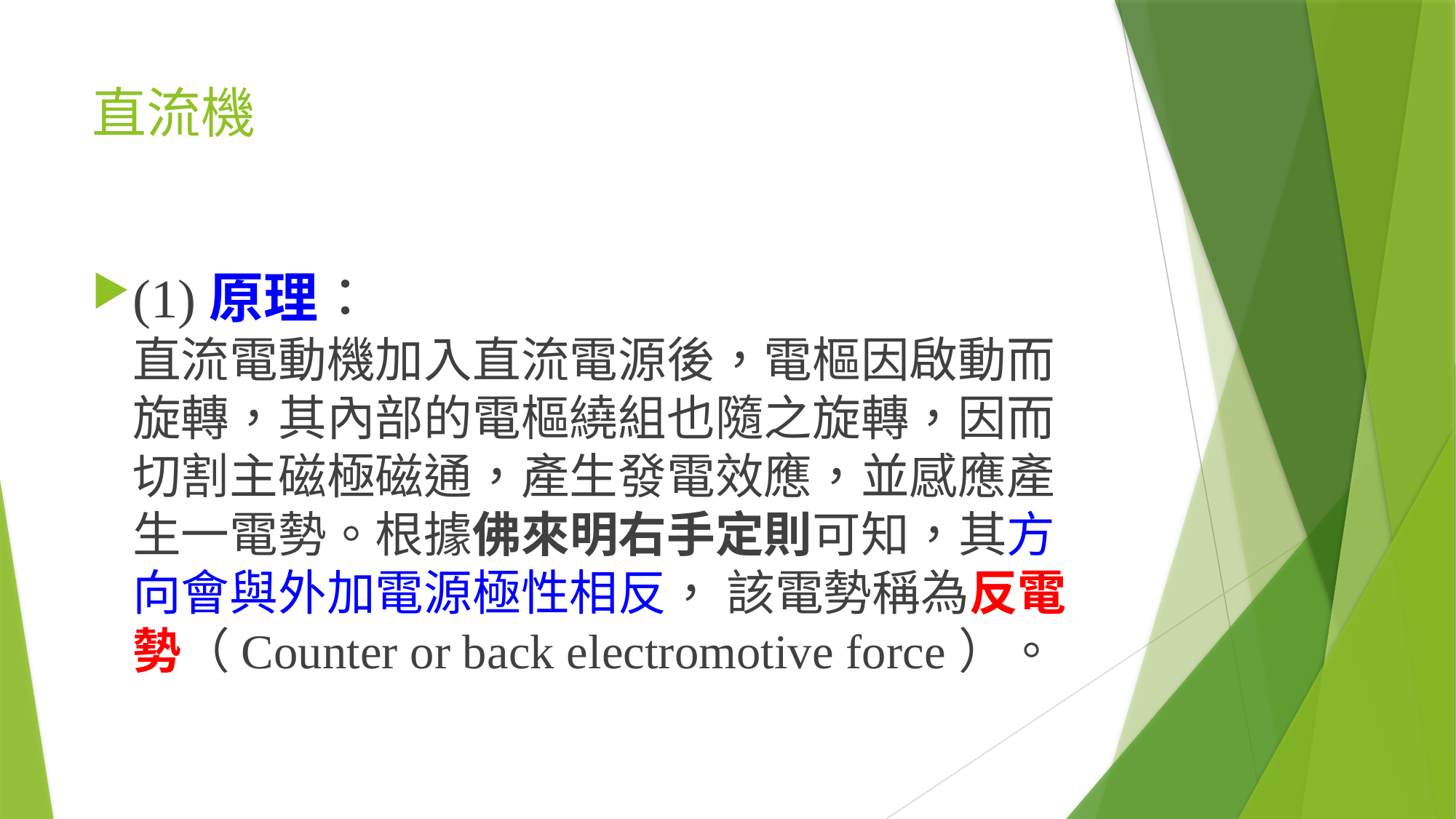

# 直流機
(1)原理：
直流電動機加入直流電源後，電樞因啟動而旋轉，其內部的電樞繞組也隨之旋轉，因而切割主磁極磁通，產生發電效應，並感應產生一電勢。根據佛來明右手定則可知，其方向會與外加電源極性相反， 該電勢稱為反電勢（Counter or back electromotive force）。